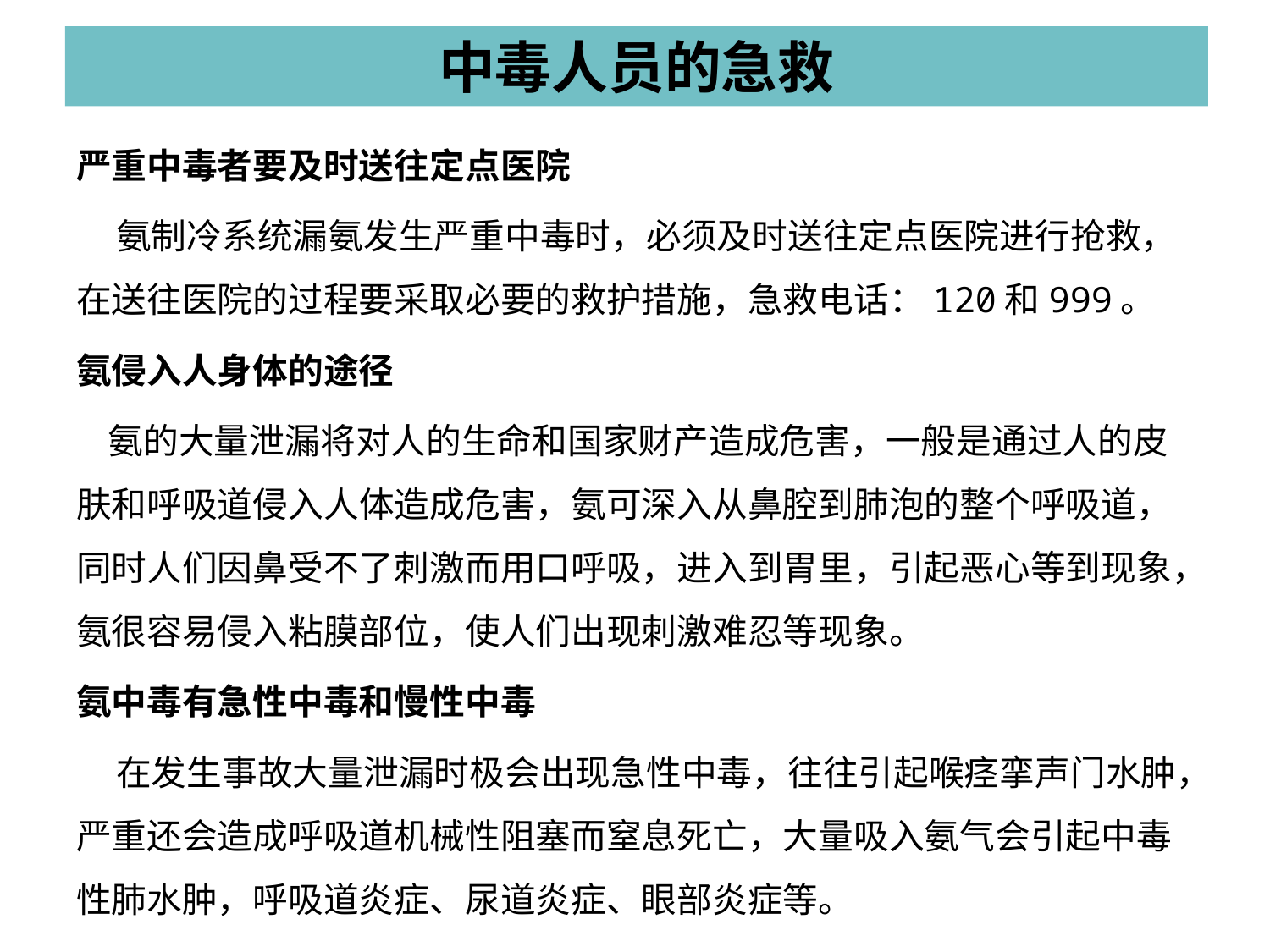

# 中毒人员的急救
严重中毒者要及时送往定点医院
    氨制冷系统漏氨发生严重中毒时，必须及时送往定点医院进行抢救，在送往医院的过程要采取必要的救护措施，急救电话：120和999。
氨侵入人身体的途径
   氨的大量泄漏将对人的生命和国家财产造成危害，一般是通过人的皮肤和呼吸道侵入人体造成危害，氨可深入从鼻腔到肺泡的整个呼吸道，同时人们因鼻受不了刺激而用口呼吸，进入到胃里，引起恶心等到现象，氨很容易侵入粘膜部位，使人们出现刺激难忍等现象。
氨中毒有急性中毒和慢性中毒
    在发生事故大量泄漏时极会出现急性中毒，往往引起喉痉挛声门水肿，严重还会造成呼吸道机械性阻塞而窒息死亡，大量吸入氨气会引起中毒性肺水肿，呼吸道炎症、尿道炎症、眼部炎症等。

130